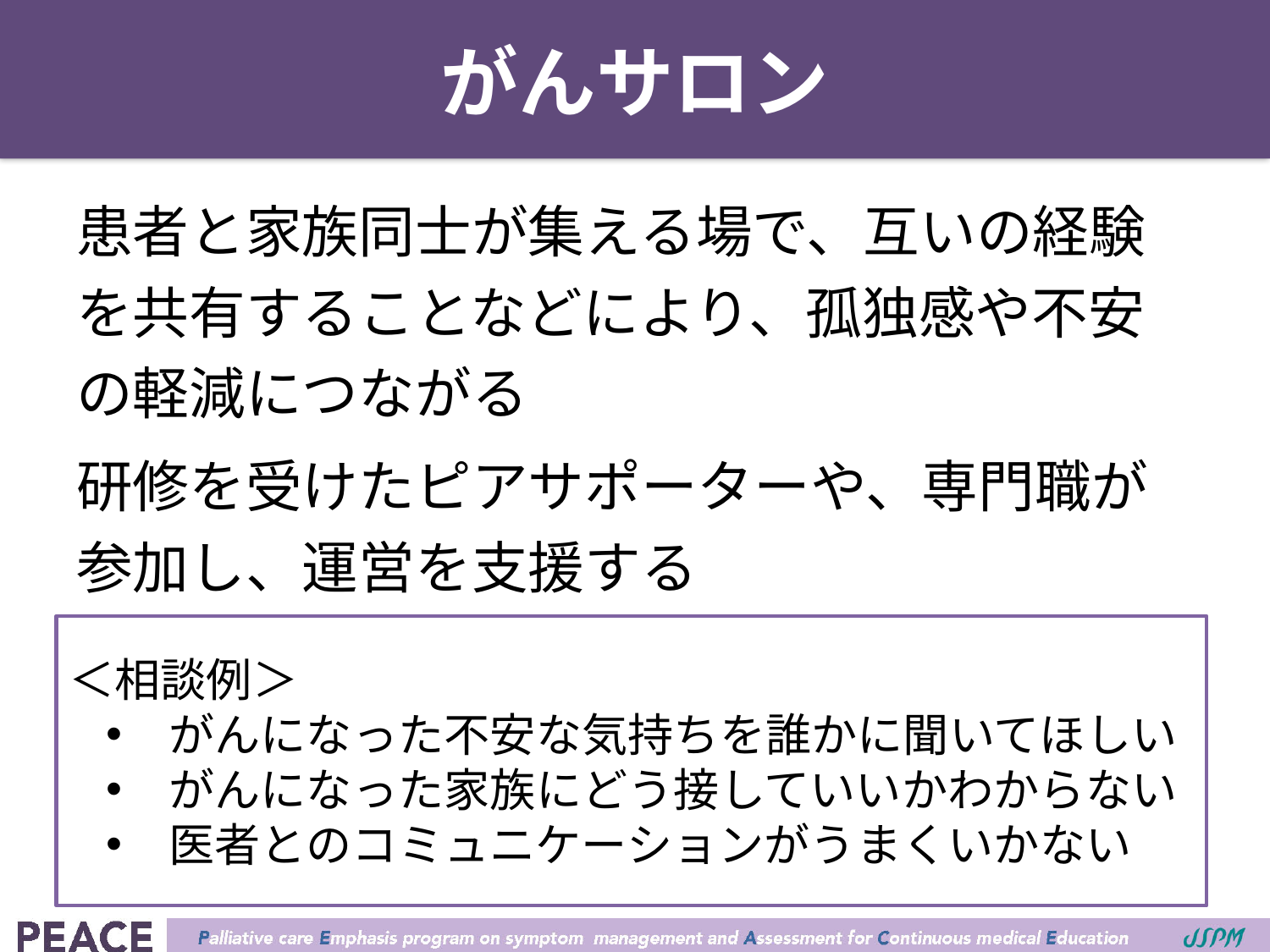

# がんサロン
患者と家族同士が集える場で、互いの経験を共有することなどにより、孤独感や不安の軽減につながる
研修を受けたピアサポーターや、専門職が参加し、運営を支援する

＜相談例＞
がんになった不安な気持ちを誰かに聞いてほしい
がんになった家族にどう接していいかわからない
医者とのコミュニケーションがうまくいかない